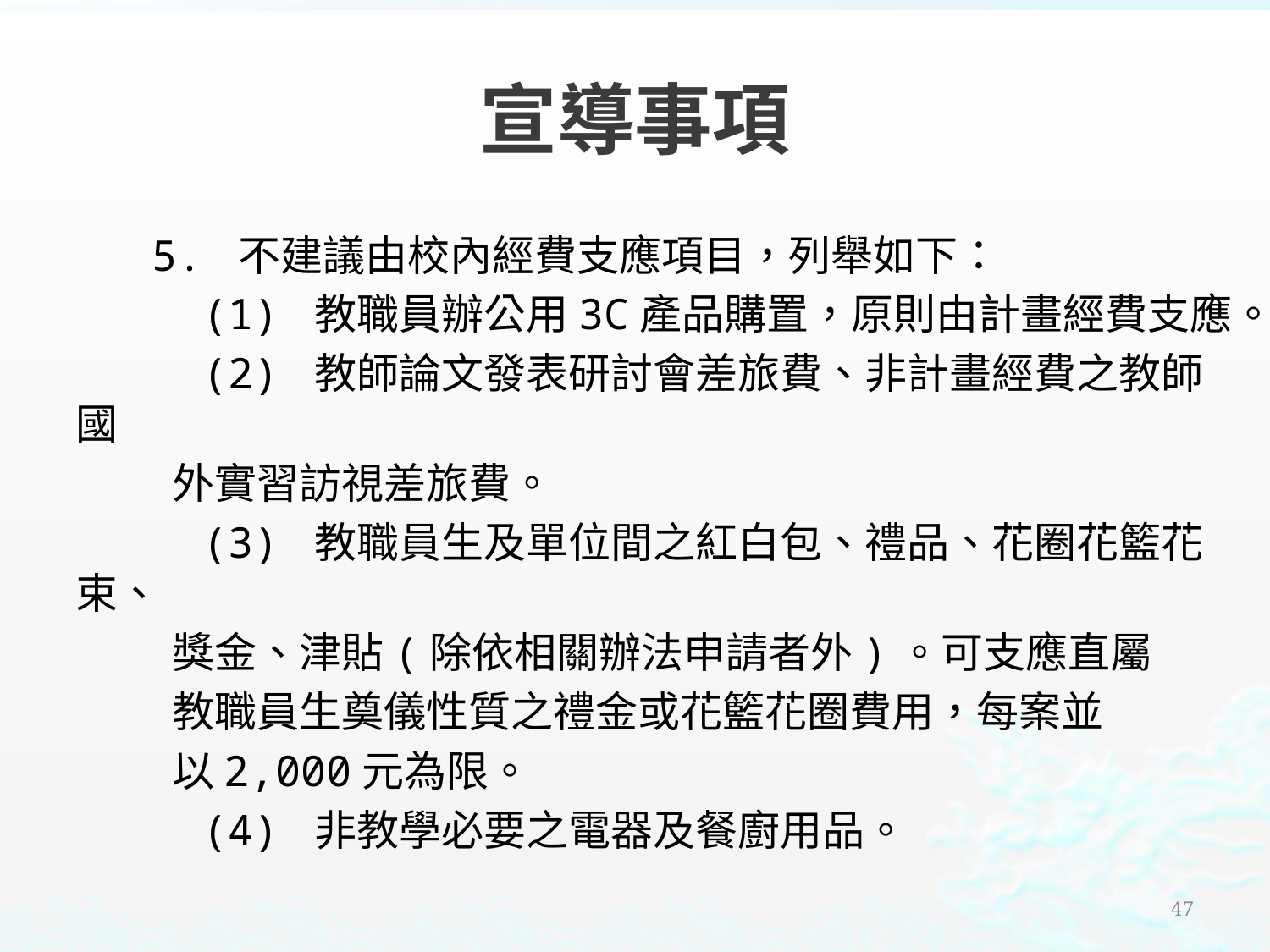

# 宣導事項
   5. 不建議由校內經費支應項目，列舉如下：
     (1) 教職員辦公用3C產品購置，原則由計畫經費支應。
     (2) 教師論文發表研討會差旅費、非計畫經費之教師國
         外實習訪視差旅費。
     (3) 教職員生及單位間之紅白包、禮品、花圈花籃花束、
         獎金、津貼(除依相關辦法申請者外)。可支應直屬
         教職員生奠儀性質之禮金或花籃花圈費用，每案並
         以2,000元為限。
     (4) 非教學必要之電器及餐廚用品。

                                                  (續下頁)
47